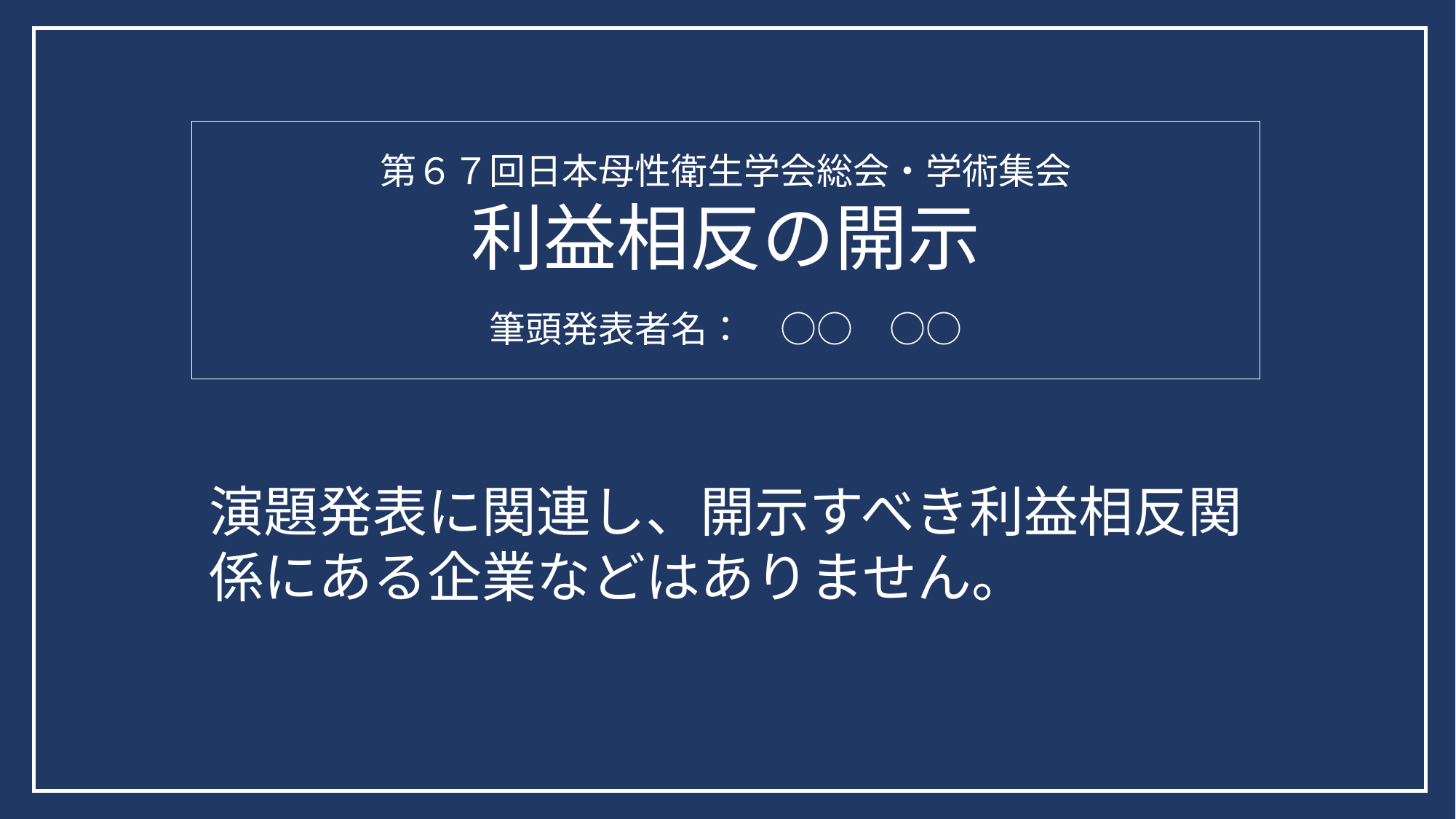

第６７回日本母性衛生学会総会・学術集会
利益相反の開示
筆頭発表者名：　○○　○○
演題発表に関連し、開示すべき利益相反関係にある企業などはありません。